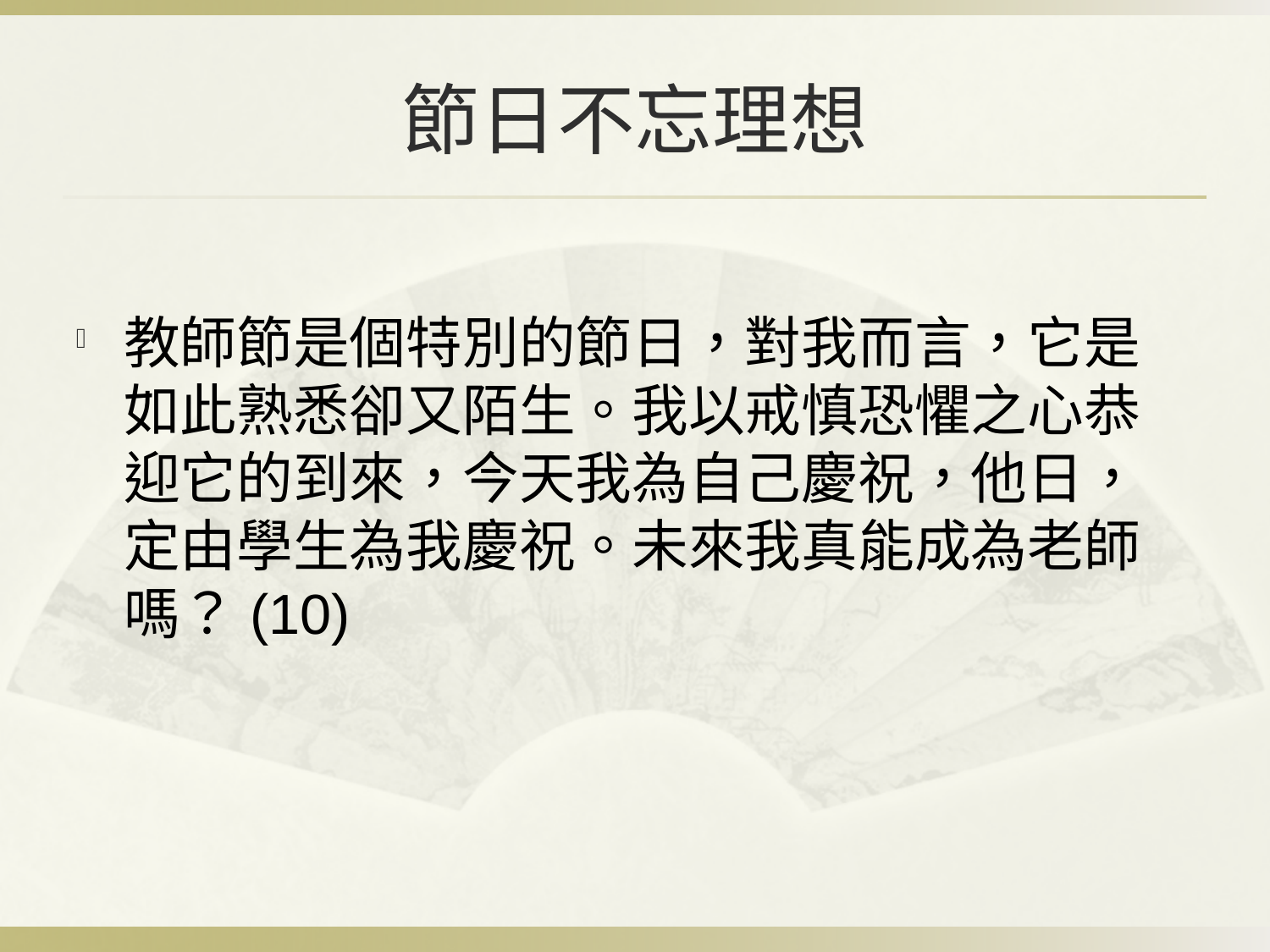

# 節日不忘理想

教師節是個特別的節日，對我而言，它是如此熟悉卻又陌生。我以戒慎恐懼之心恭迎它的到來，今天我為自己慶祝，他日，定由學生為我慶祝。未來我真能成為老師嗎？(10)